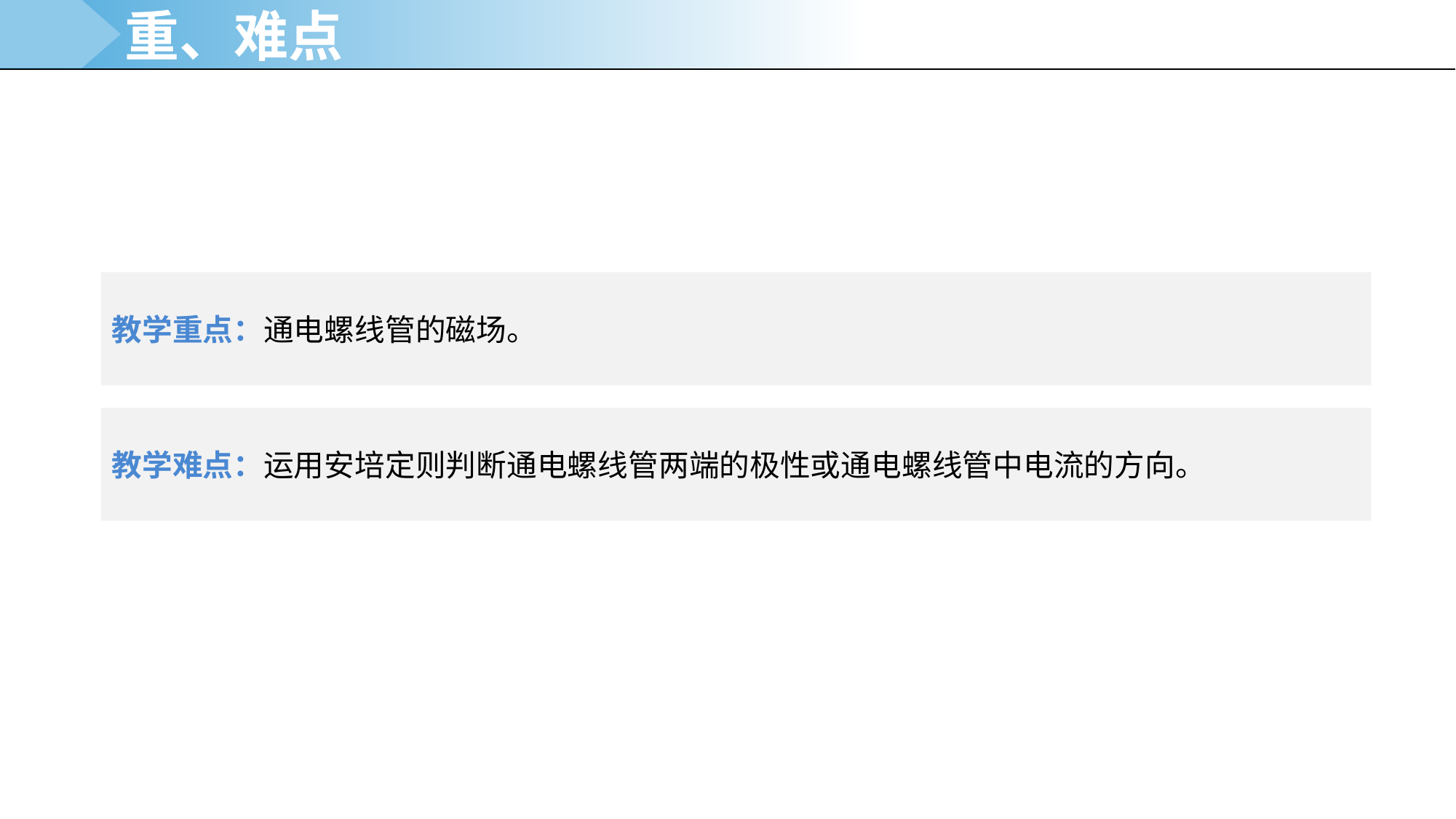

重、难点

教学重点：通电螺线管的磁场。
教学难点：运用安培定则判断通电螺线管两端的极性或通电螺线管中电流的方向。